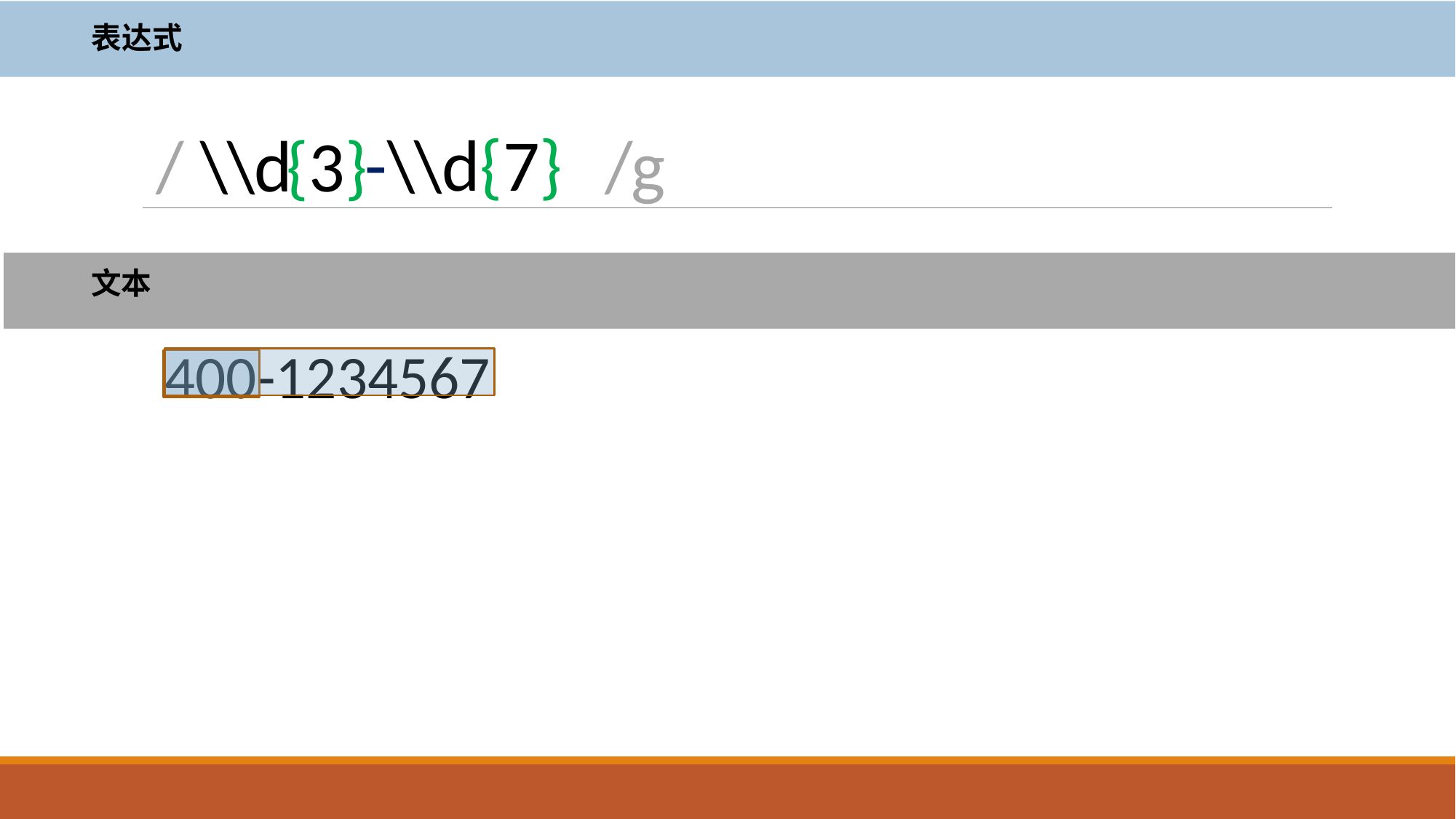

表达式
# / \\d                    /g
-\\d{7}
 {3}

文本
400-1234567